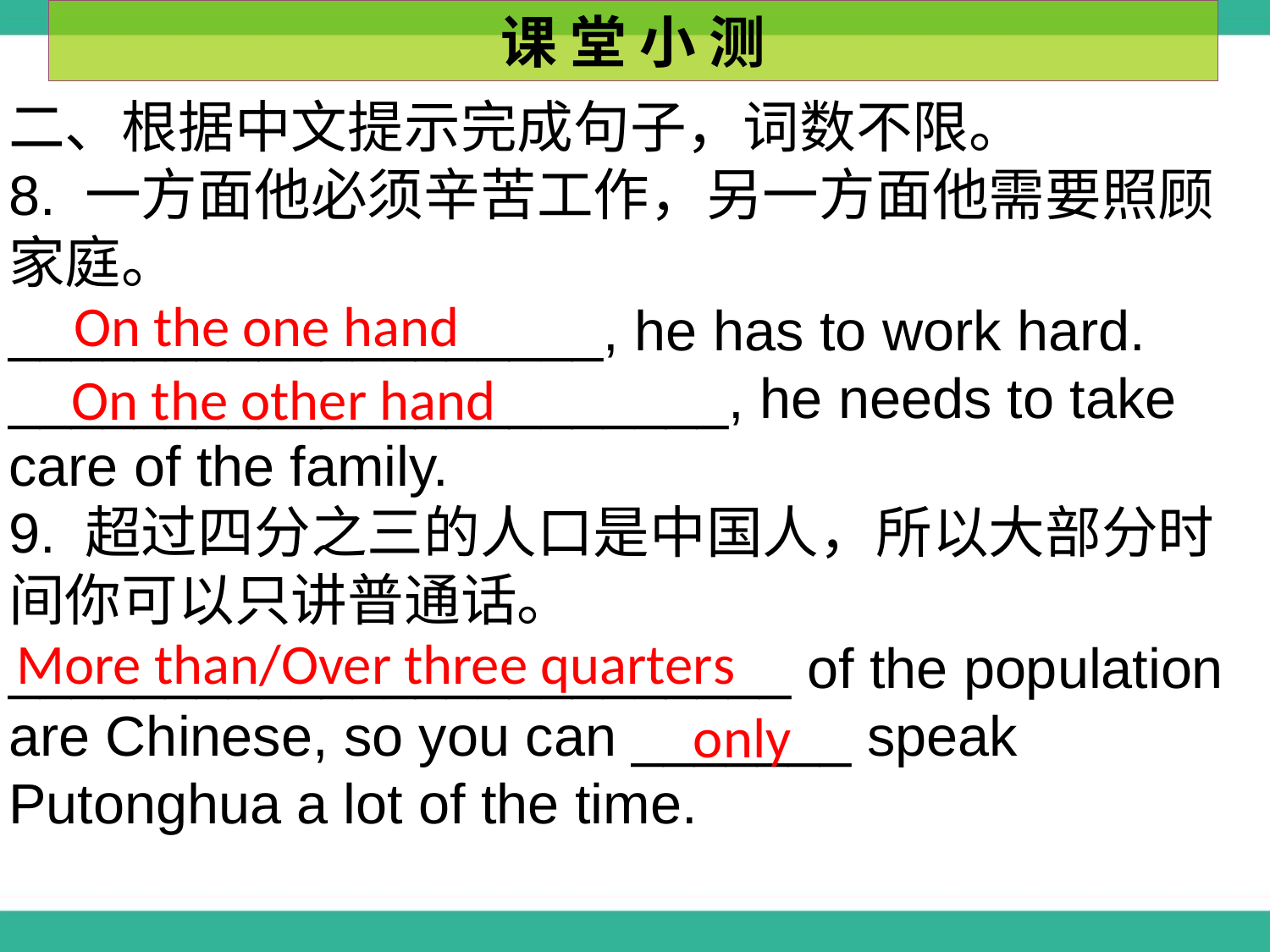

课 堂 小 测
二、根据中文提示完成句子，词数不限。
8. 一方面他必须辛苦工作，另一方面他需要照顾家庭。
___________________, he has to work hard. _______________________, he needs to take care of the family.
9. 超过四分之三的人口是中国人，所以大部分时间你可以只讲普通话。
_________________________ of the population are Chinese, so you can _______ speak Putonghua a lot of the time.
On the one hand
On the other hand
More than/Over three quarters
only